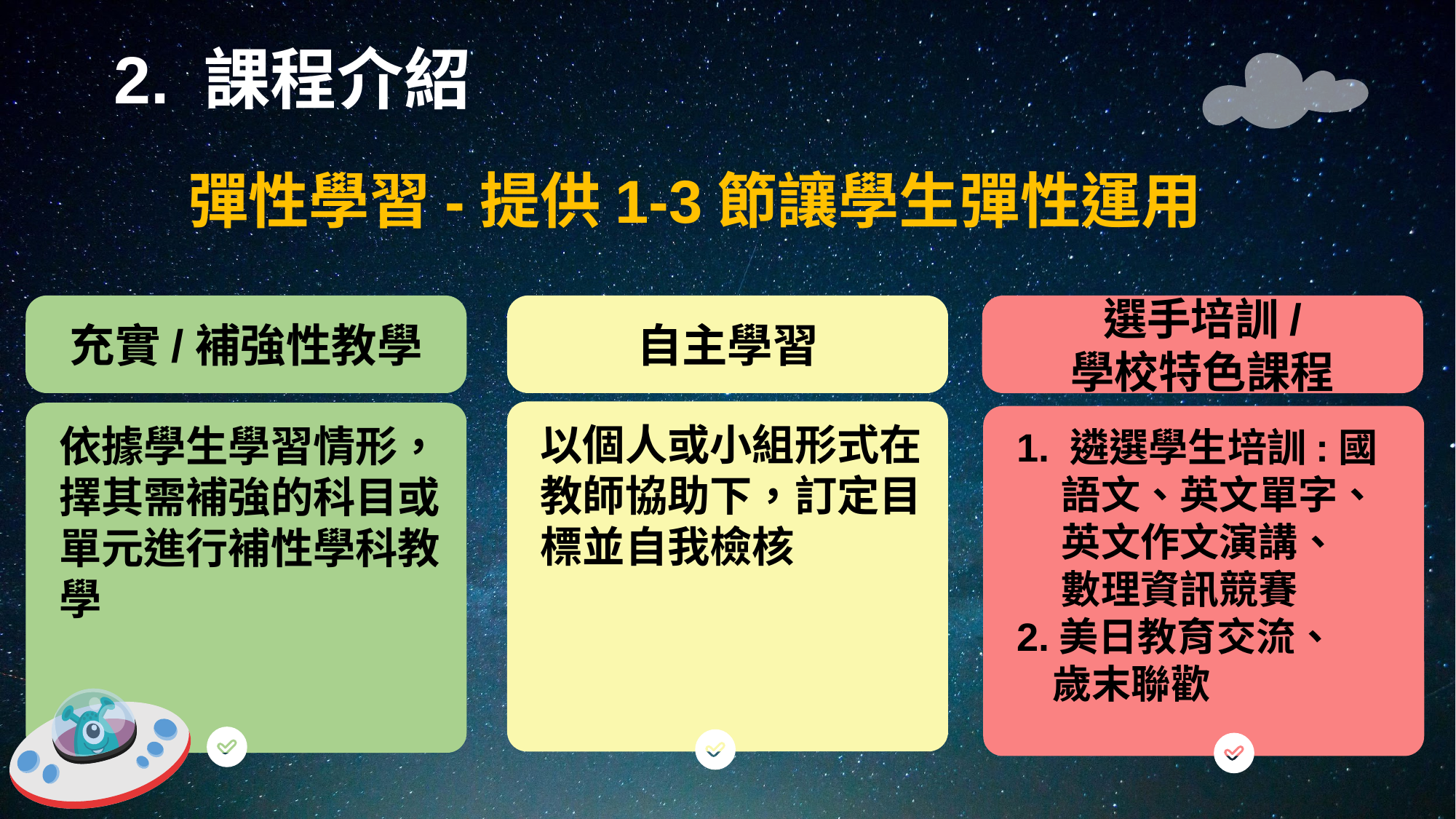

# 2. 課程介紹

彈性學習-提供1-3節讓學生彈性運用
充實/補強性教學
自主學習
選手培訓/
學校特色課程
以個人或小組形式在教師協助下，訂定目標並自我檢核
依據學生學習情形，擇其需補強的科目或單元進行補性學科教學
1. 遴選學生培訓:國
    語文、英文單字、
    英文作文演講、
    數理資訊競賽
2.美日教育交流、
   歲末聯歡